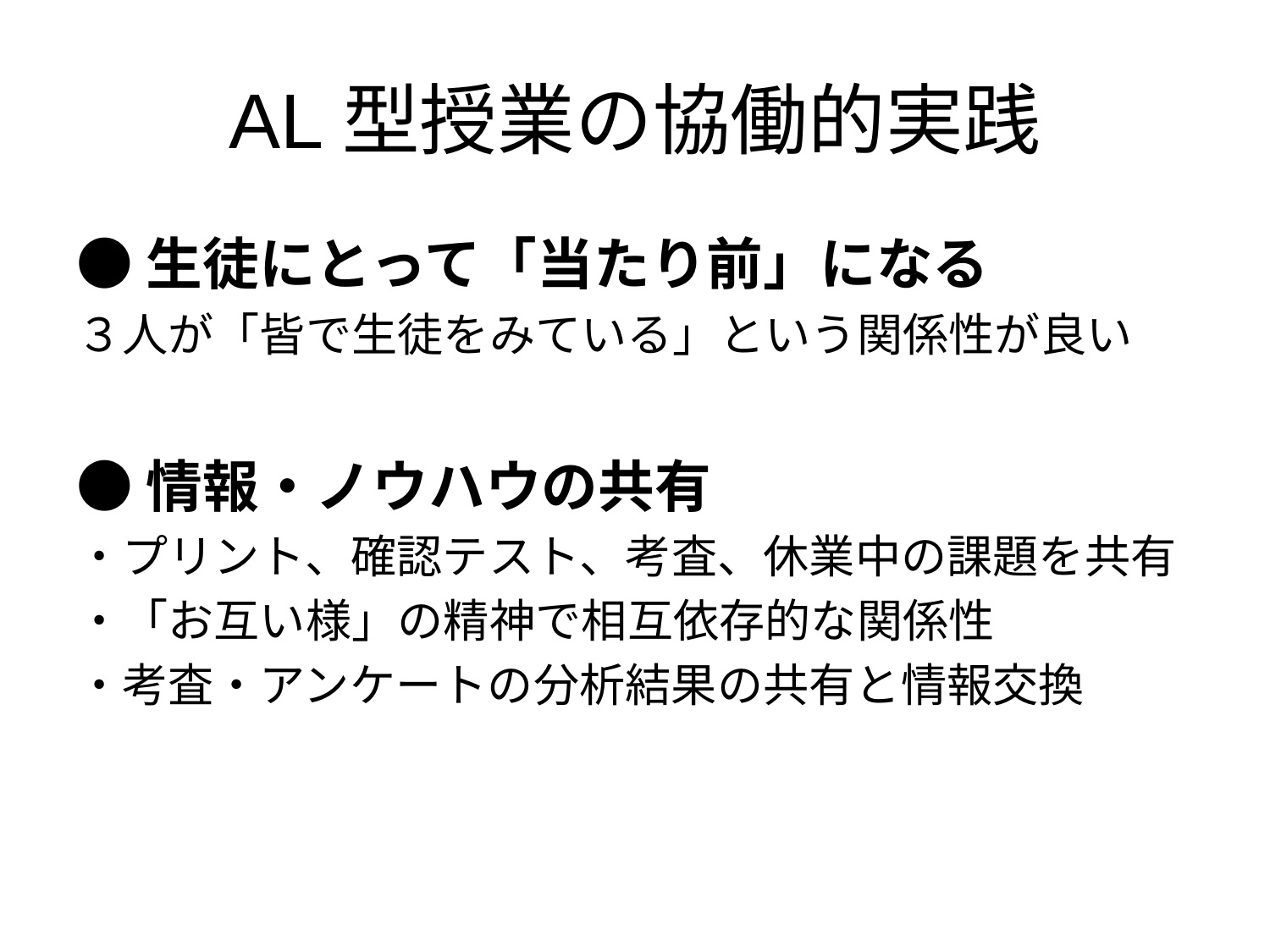

# AL型授業の協働的実践
●生徒にとって「当たり前」になる
３人が「皆で生徒をみている」という関係性が良い

●情報・ノウハウの共有
・プリント、確認テスト、考査、休業中の課題を共有
・「お互い様」の精神で相互依存的な関係性
・考査・アンケートの分析結果の共有と情報交換